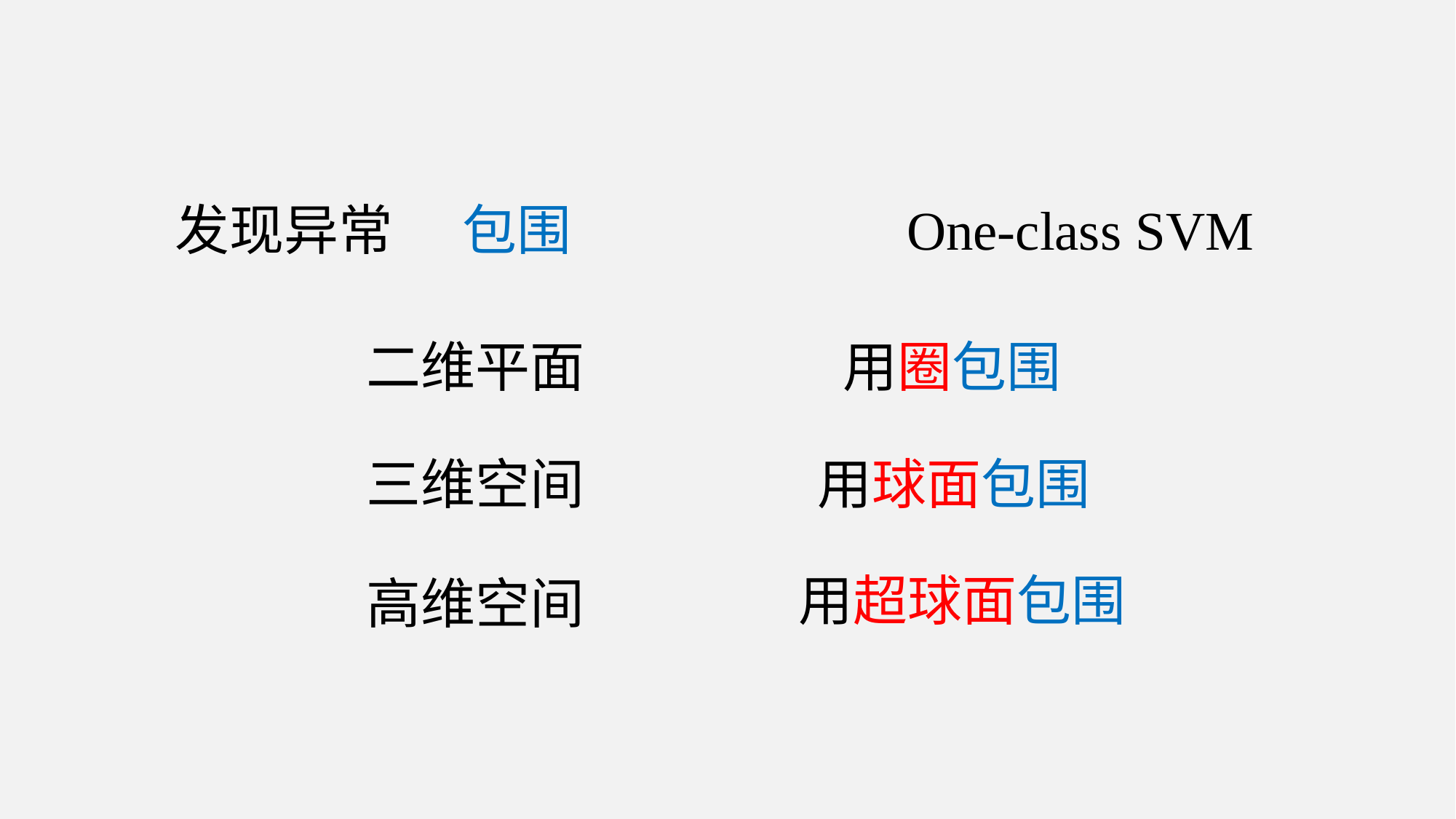

One-class SVM
包围
发现异常
二维平面
用圈包围
三维空间
用球面包围
用超球面包围
高维空间